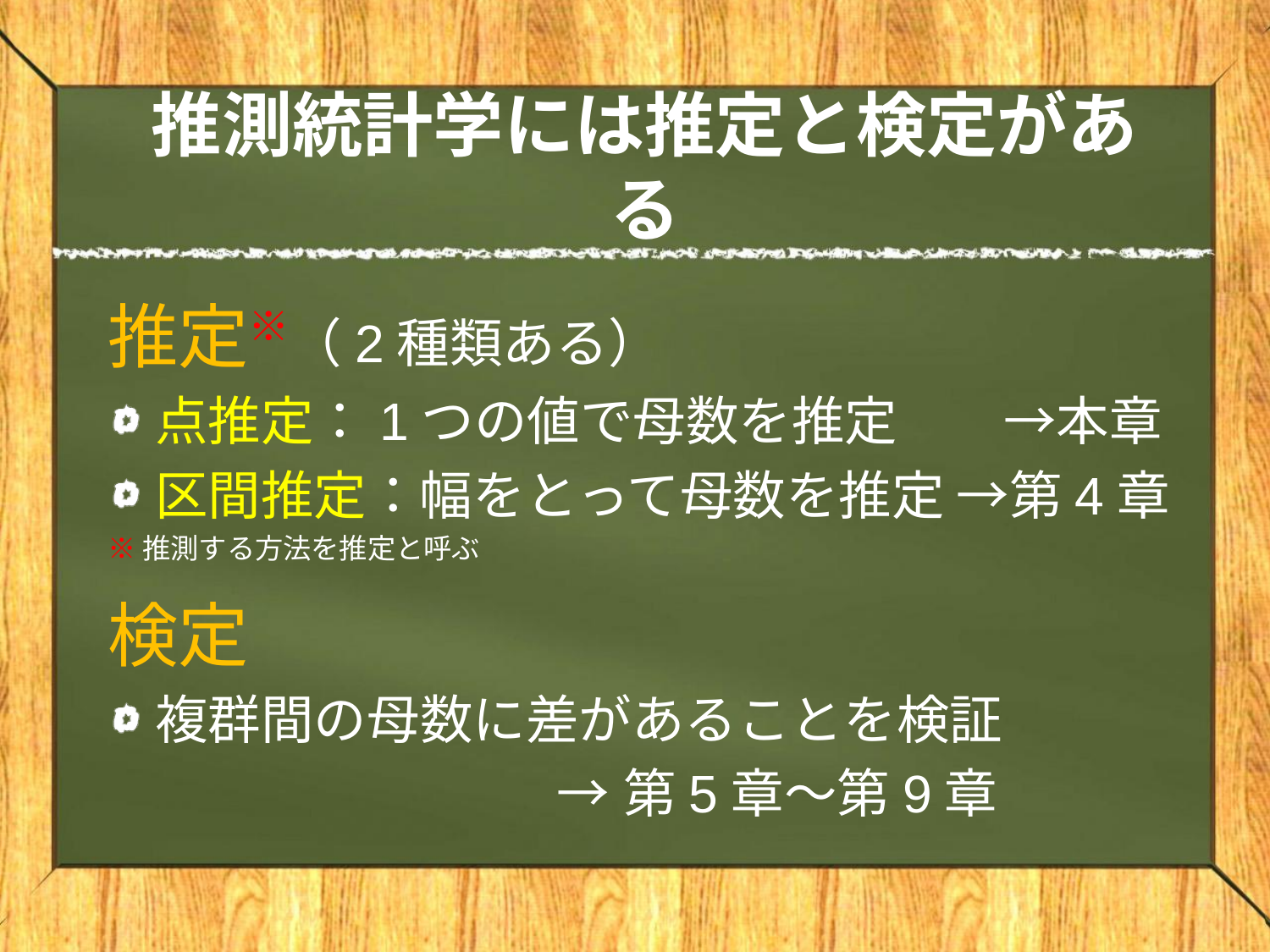

# 推測統計学には推定と検定がある
推定※（2種類ある）
点推定：1つの値で母数を推定　　→本章
区間推定：幅をとって母数を推定 →第4章
※推測する方法を推定と呼ぶ

検定
複群間の母数に差があることを検証
                                      →第5章～第9章